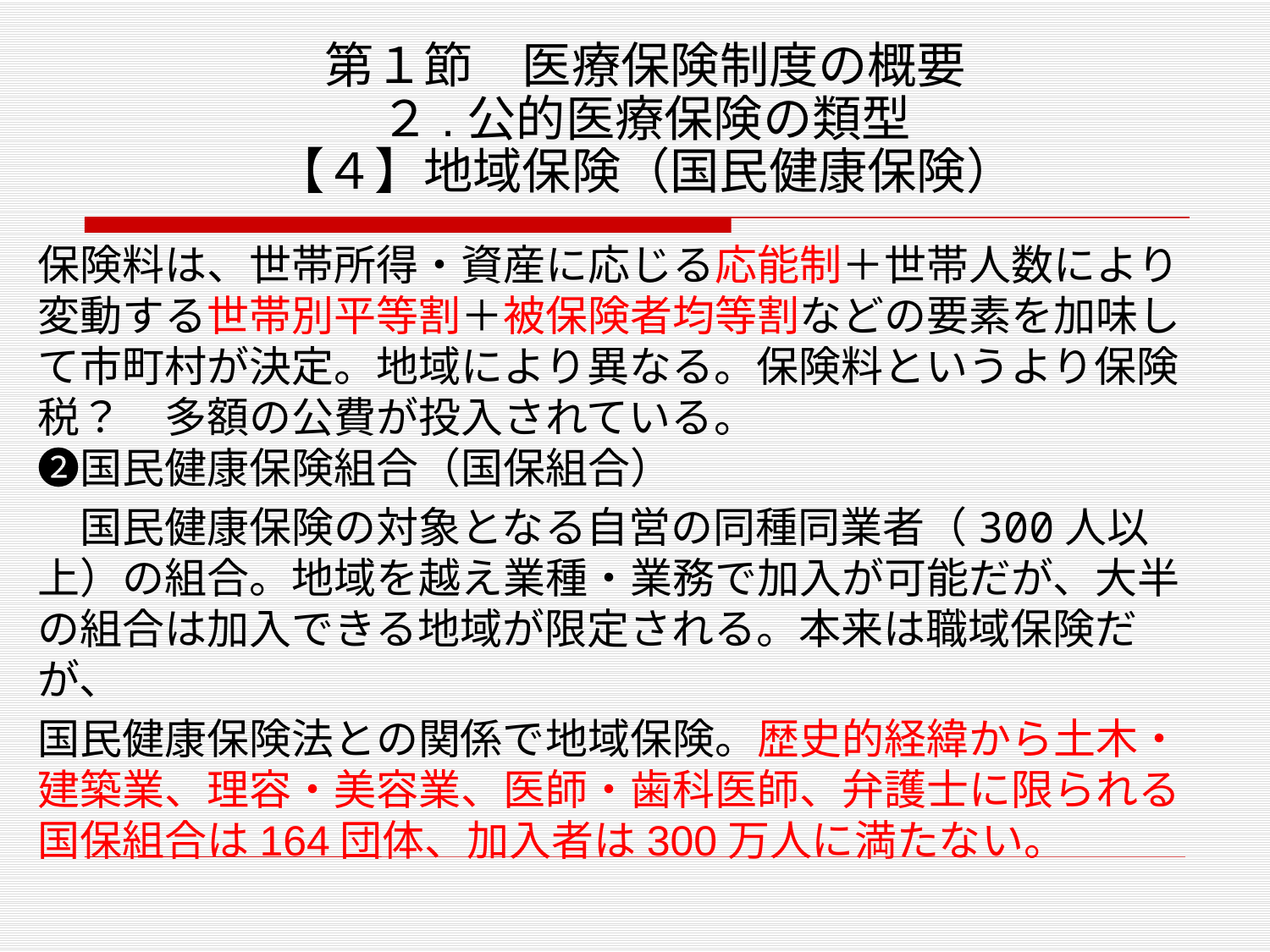

# 第１節　医療保険制度の概要 ２.公的医療保険の類型 【４】地域保険（国民健康保険）
保険料は、世帯所得・資産に応じる応能制＋世帯人数により変動する世帯別平等割＋被保険者均等割などの要素を加味して市町村が決定。地域により異なる。保険料というより保険税？　多額の公費が投入されている。　
❷国民健康保険組合（国保組合）
　国民健康保険の対象となる自営の同種同業者（300人以上）の組合。地域を越え業種・業務で加入が可能だが、大半の組合は加入できる地域が限定される。本来は職域保険だが、
国民健康保険法との関係で地域保険。歴史的経緯から土木・建築業、理容・美容業、医師・歯科医師、弁護士に限られる国保組合は164団体、加入者は300万人に満たない。